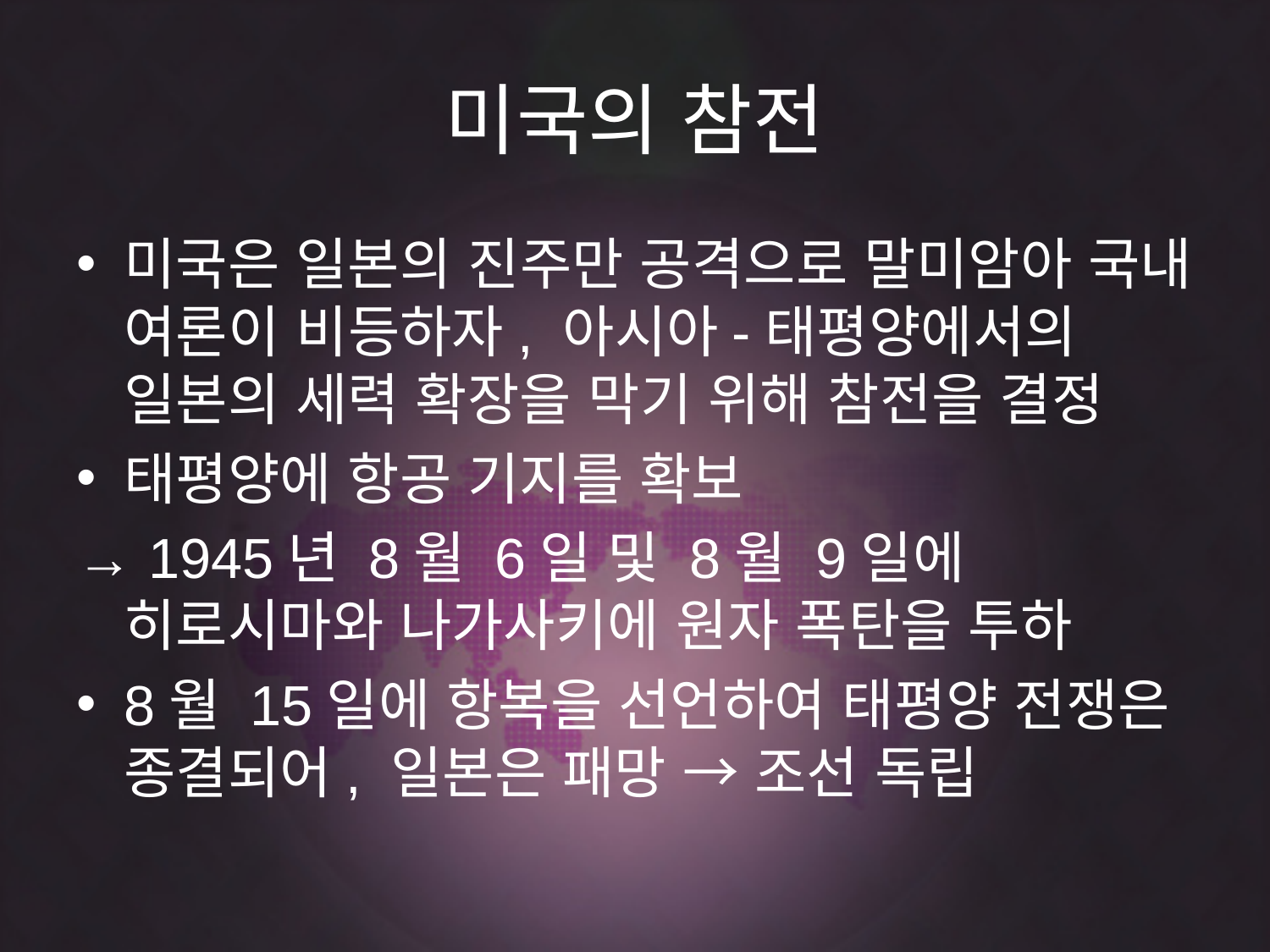

# 미국의 참전
미국은 일본의 진주만 공격으로 말미암아 국내 여론이 비등하자, 아시아-태평양에서의 일본의 세력 확장을 막기 위해 참전을 결정
태평양에 항공 기지를 확보
→ 1945년 8월 6일 및 8월 9일에 히로시마와 나가사키에 원자 폭탄을 투하
8월 15일에 항복을 선언하여 태평양 전쟁은 종결되어, 일본은 패망 → 조선 독립